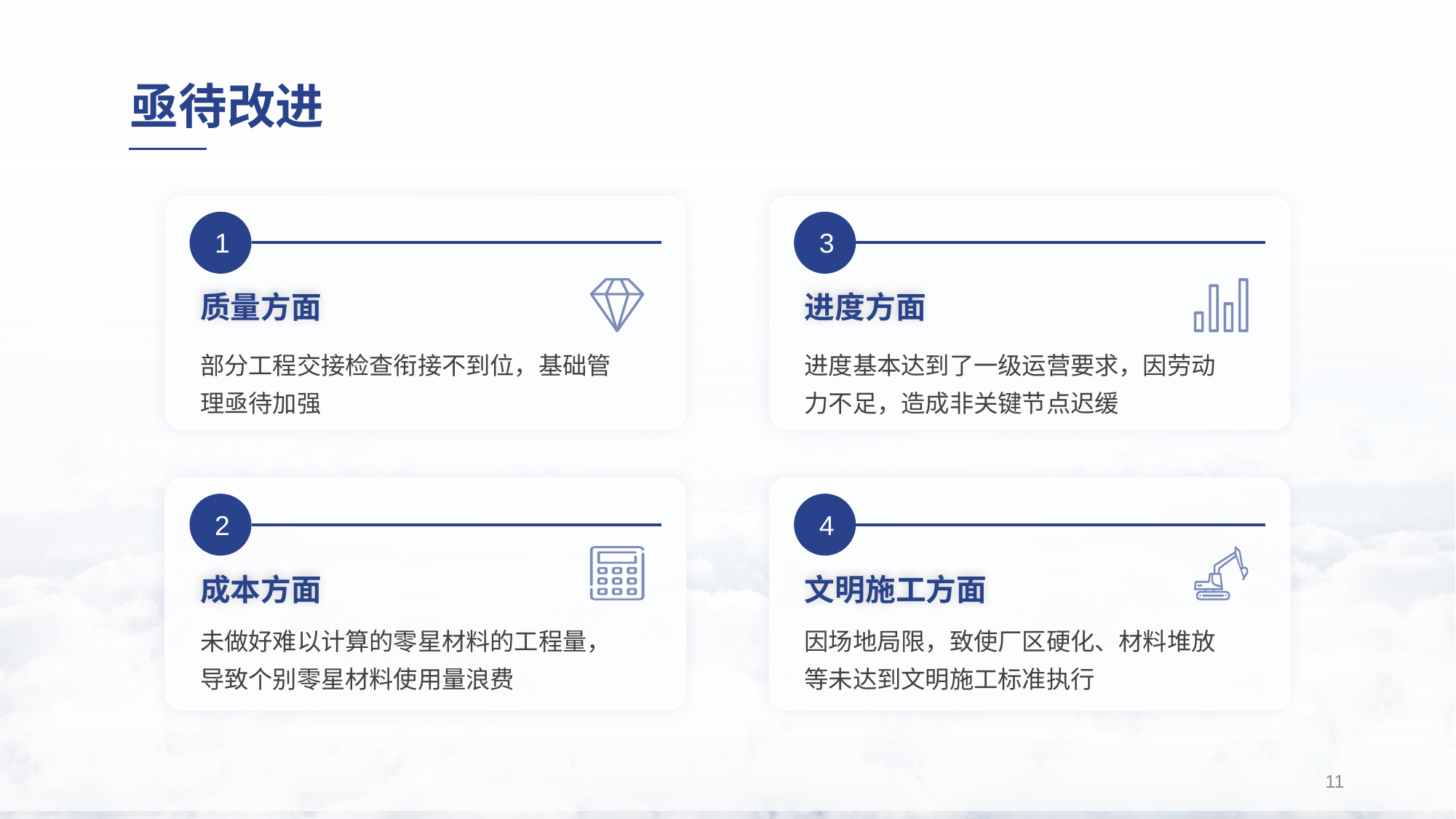

# 亟待改进

1

3

质量方面
进度方面
部分工程交接检查衔接不到位，基础管理亟待加强

进度基本达到了一级运营要求，因劳动力不足，造成非关键节点迟缓

2

4

成本方面
文明施工方面
未做好难以计算的零星材料的工程量，导致个别零星材料使用量浪费
因场地局限，致使厂区硬化、材料堆放等未达到文明施工标准执行
11